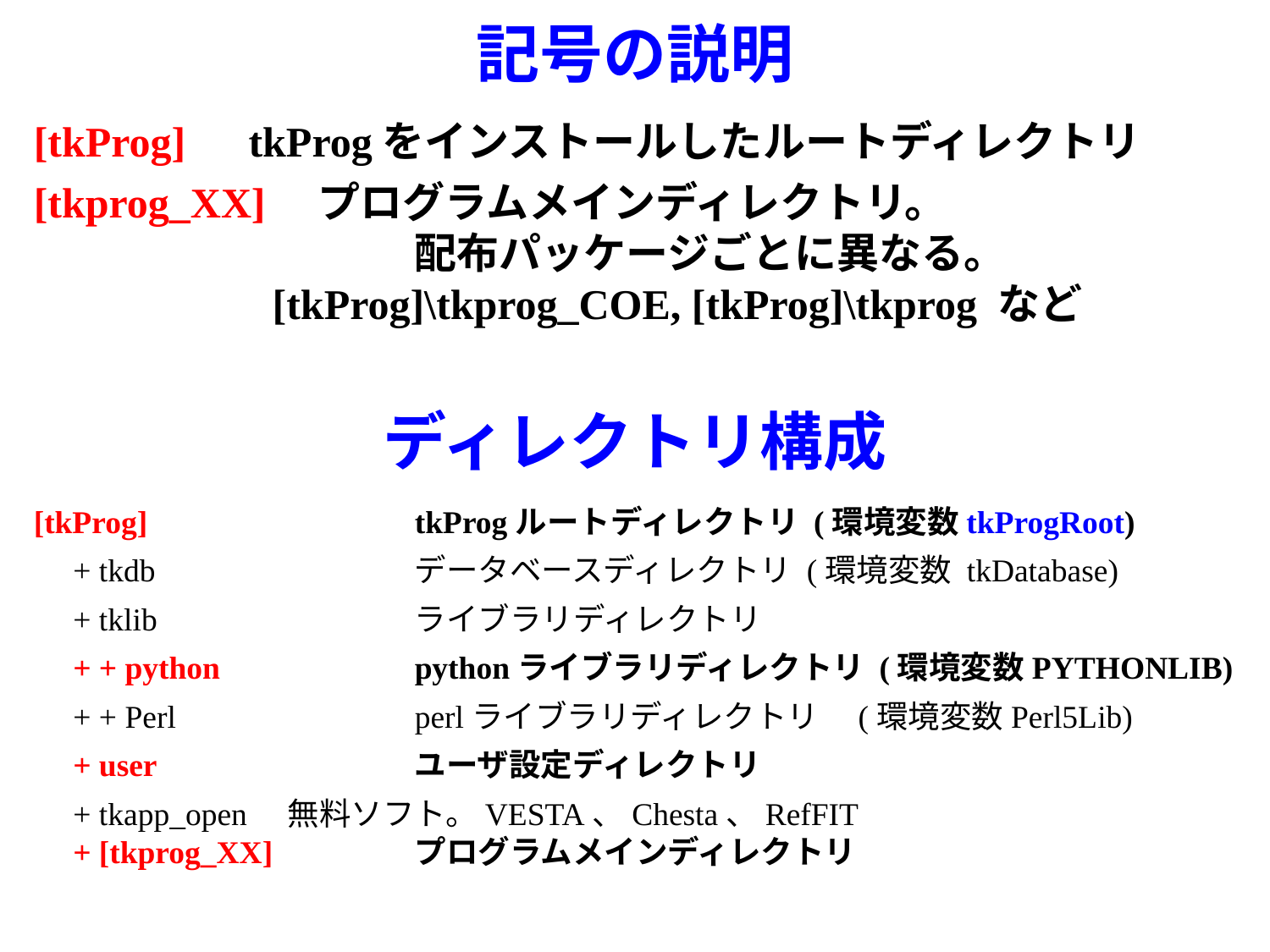

# 記号の説明
[tkProg]　tkProgをインストールしたルートディレクトリ
[tkprog_XX]　プログラムメインディレクトリ。
　　　　　　　　　配布パッケージごとに異なる。
                        [tkProg]\tkprog_COE, [tkProg]\tkprog など
ディレクトリ構成
[tkProg]			tkProgルートディレクトリ (環境変数tkProgRoot)
　+ tkdb			データベースディレクトリ (環境変数 tkDatabase)
　+ tklib			ライブラリディレクトリ
　+ + python		pythonライブラリディレクトリ (環境変数PYTHONLIB)
　+ + Perl		perlライブラリディレクトリ　(環境変数Perl5Lib)
　+ user			ユーザ設定ディレクトリ
　+ tkapp_open	無料ソフト。VESTA、Chesta、RefFIT
　+ [tkprog_XX]　	プログラムメインディレクトリ